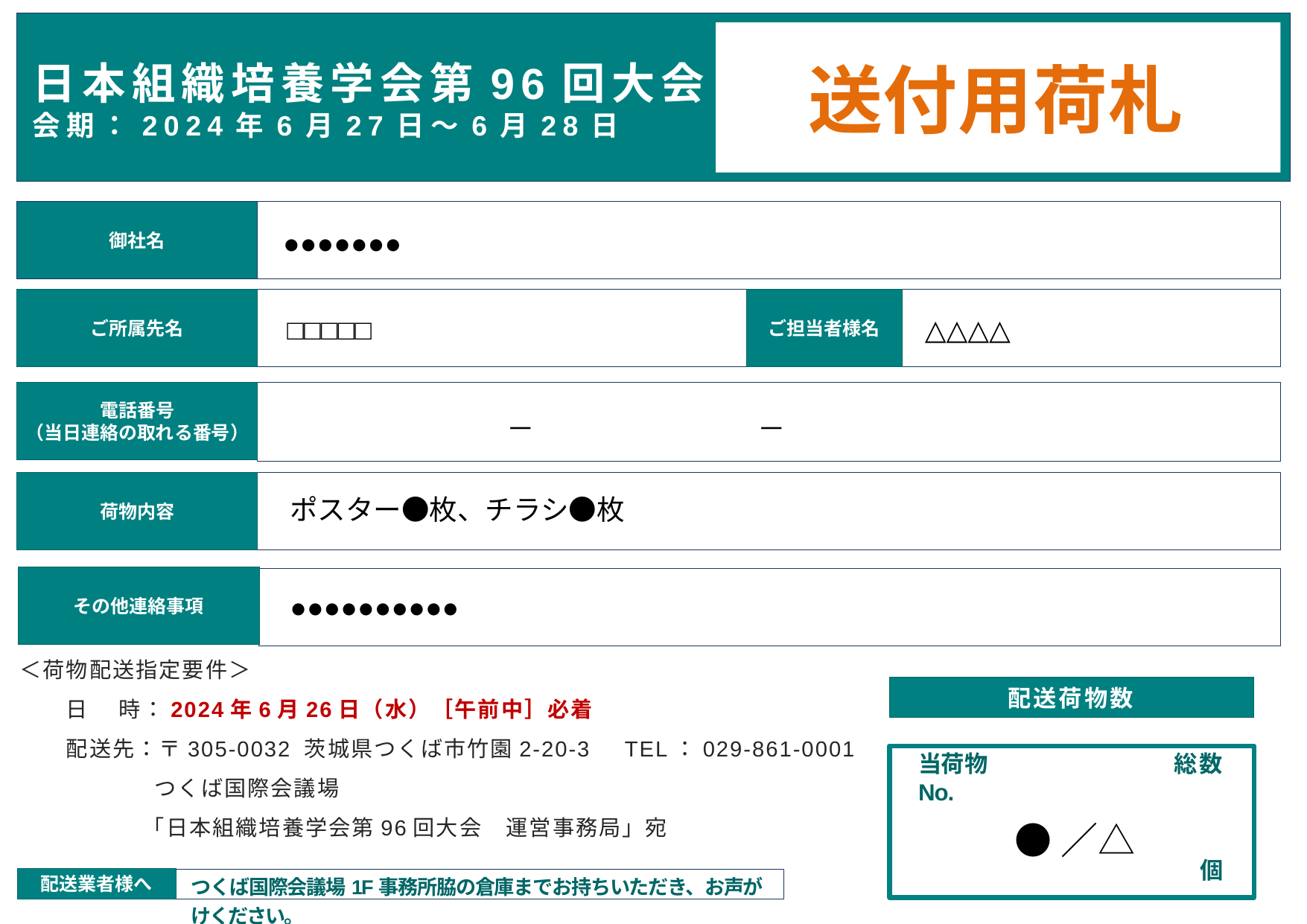

●●●●●●●
□□□□□
△△△△
　　　　　　　　－　　　　　　　　－
ポスター●枚、チラシ●枚
●●●●●●●●●●

●／△